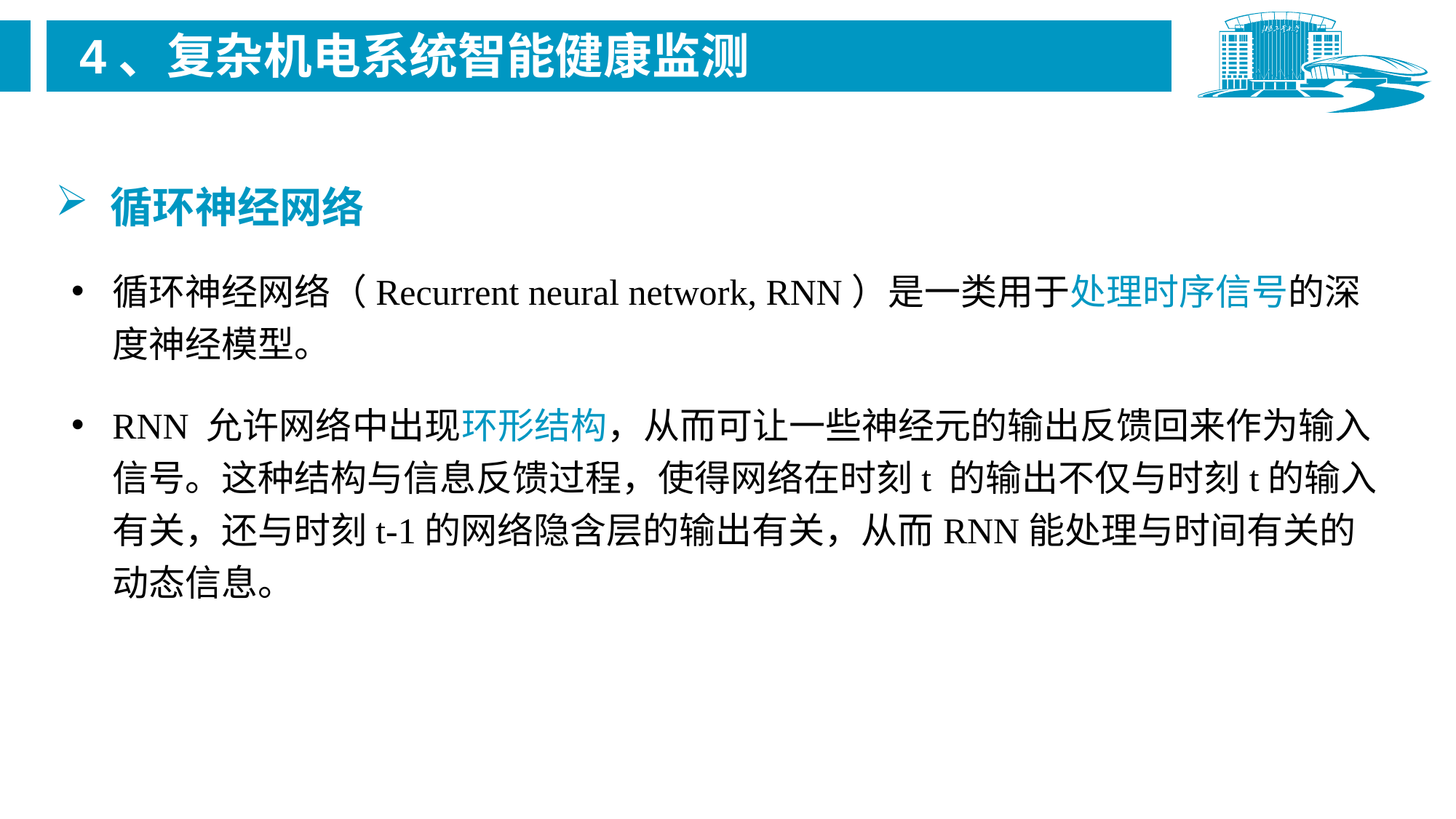

4、复杂机电系统智能健康监测
循环神经网络
循环神经网络（Recurrent neural network, RNN）是一类用于处理时序信号的深度神经模型。
RNN 允许网络中出现环形结构，从而可让一些神经元的输出反馈回来作为输入信号。这种结构与信息反馈过程，使得网络在时刻t 的输出不仅与时刻t的输入有关，还与时刻t-1的网络隐含层的输出有关，从而RNN能处理与时间有关的动态信息。